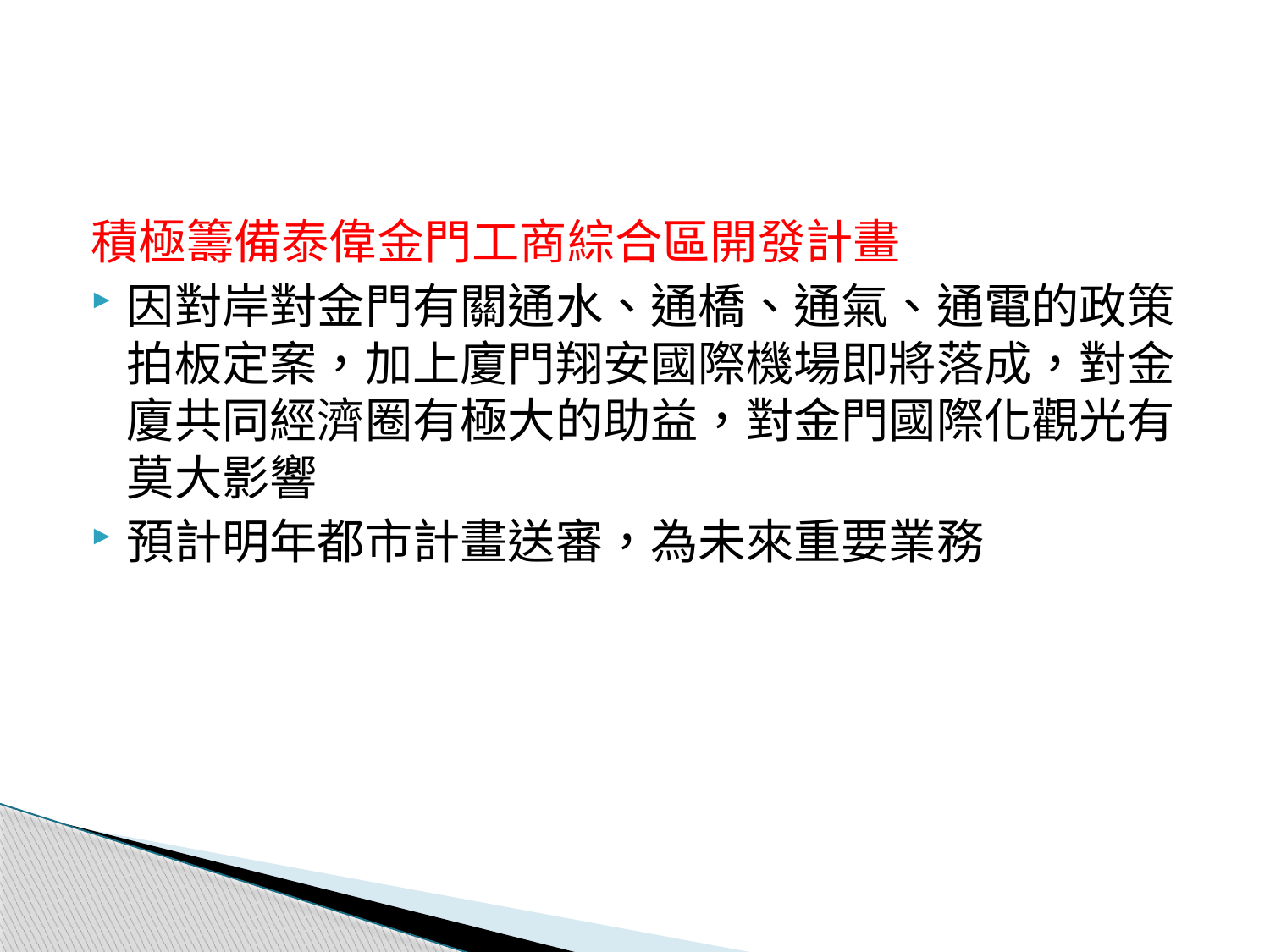

#
積極籌備泰偉金門工商綜合區開發計畫
因對岸對金門有關通水、通橋、通氣、通電的政策拍板定案，加上廈門翔安國際機場即將落成，對金廈共同經濟圈有極大的助益，對金門國際化觀光有莫大影響
預計明年都市計畫送審，為未來重要業務